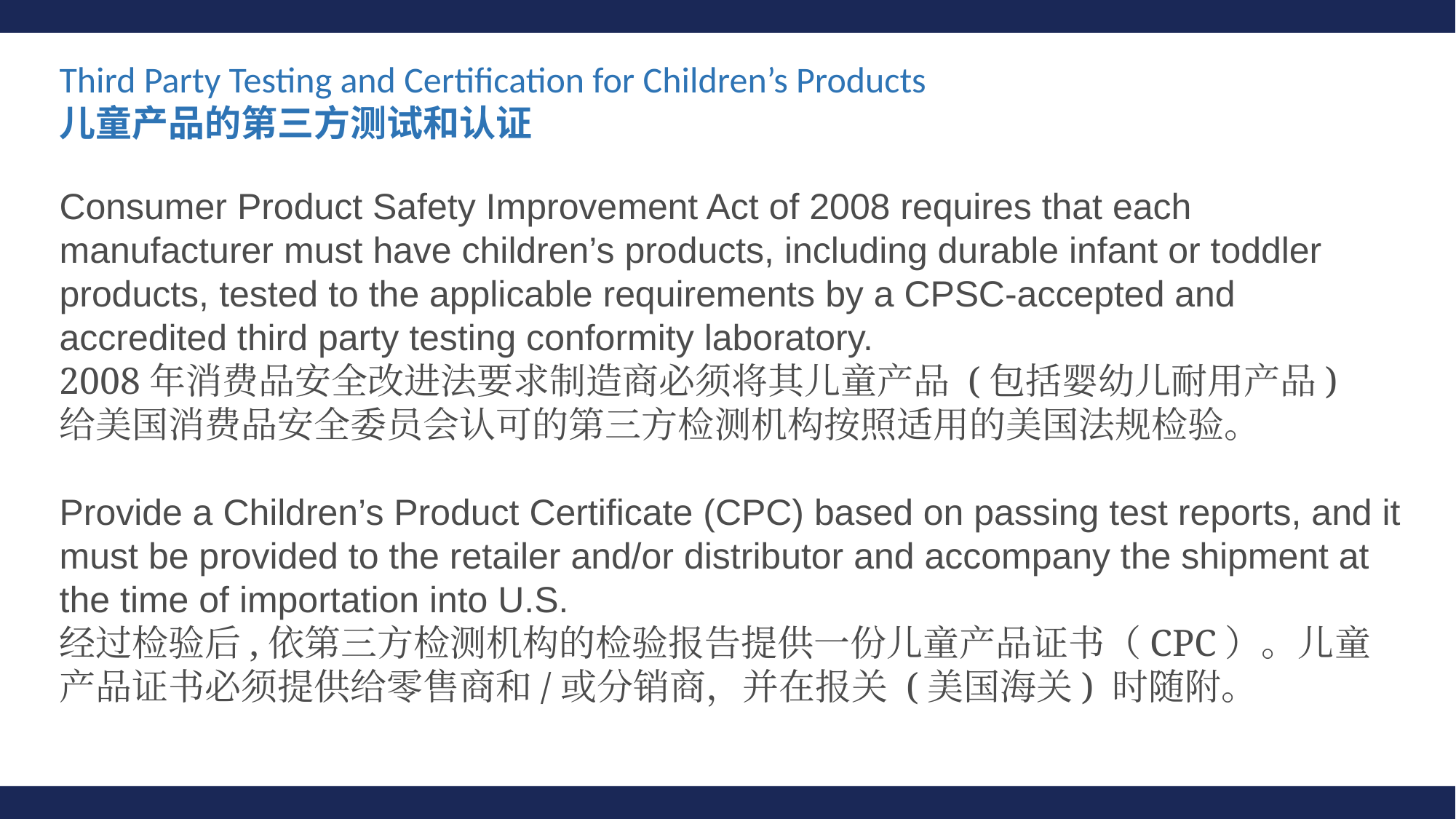

# Third Party Testing and Certification for Children’s Products 儿童产品的第三方测试和认证
Consumer Product Safety Improvement Act of 2008 requires that each manufacturer must have children’s products, including durable infant or toddler products, tested to the applicable requirements by a CPSC-accepted and accredited third party testing conformity laboratory.
2008年消费品安全改进法要求制造商必须将其儿童产品 (包括婴幼儿耐用产品)
给美国消费品安全委员会认可的第三方检测机构按照适用的美国法规检验。

Provide a Children’s Product Certificate (CPC) based on passing test reports, and it must be provided to the retailer and/or distributor and accompany the shipment at the time of importation into U.S.
经过检验后,依第三方检测机构的检验报告提供一份儿童产品证书（CPC）。儿童产品证书必须提供给零售商和/或分销商，并在报关 (美国海关) 时随附。